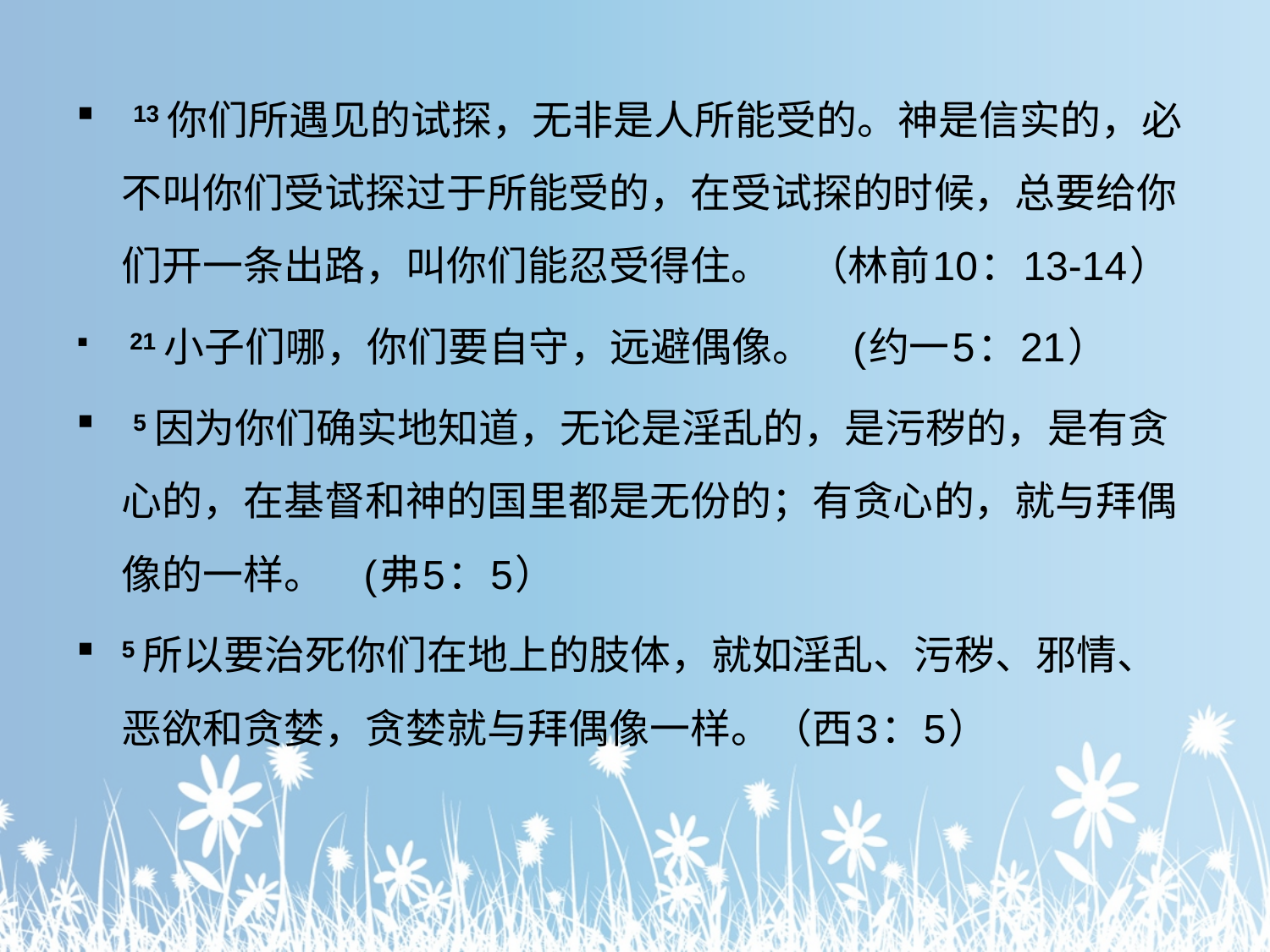

13 你们所遇见的试探，无非是人所能受的。神是信实的，必不叫你们受试探过于所能受的，在受试探的时候，总要给你们开一条出路，叫你们能忍受得住。    （林前10：13-14）
 21 小子们哪，你们要自守，远避偶像。    (约一5：21）
 5 因为你们确实地知道，无论是淫乱的，是污秽的，是有贪心的，在基督和神的国里都是无份的；有贪心的，就与拜偶像的一样。    (弗5：5）
5 所以要治死你们在地上的肢体，就如淫乱、污秽、邪情、恶欲和贪婪，贪婪就与拜偶像一样。（西3：5）